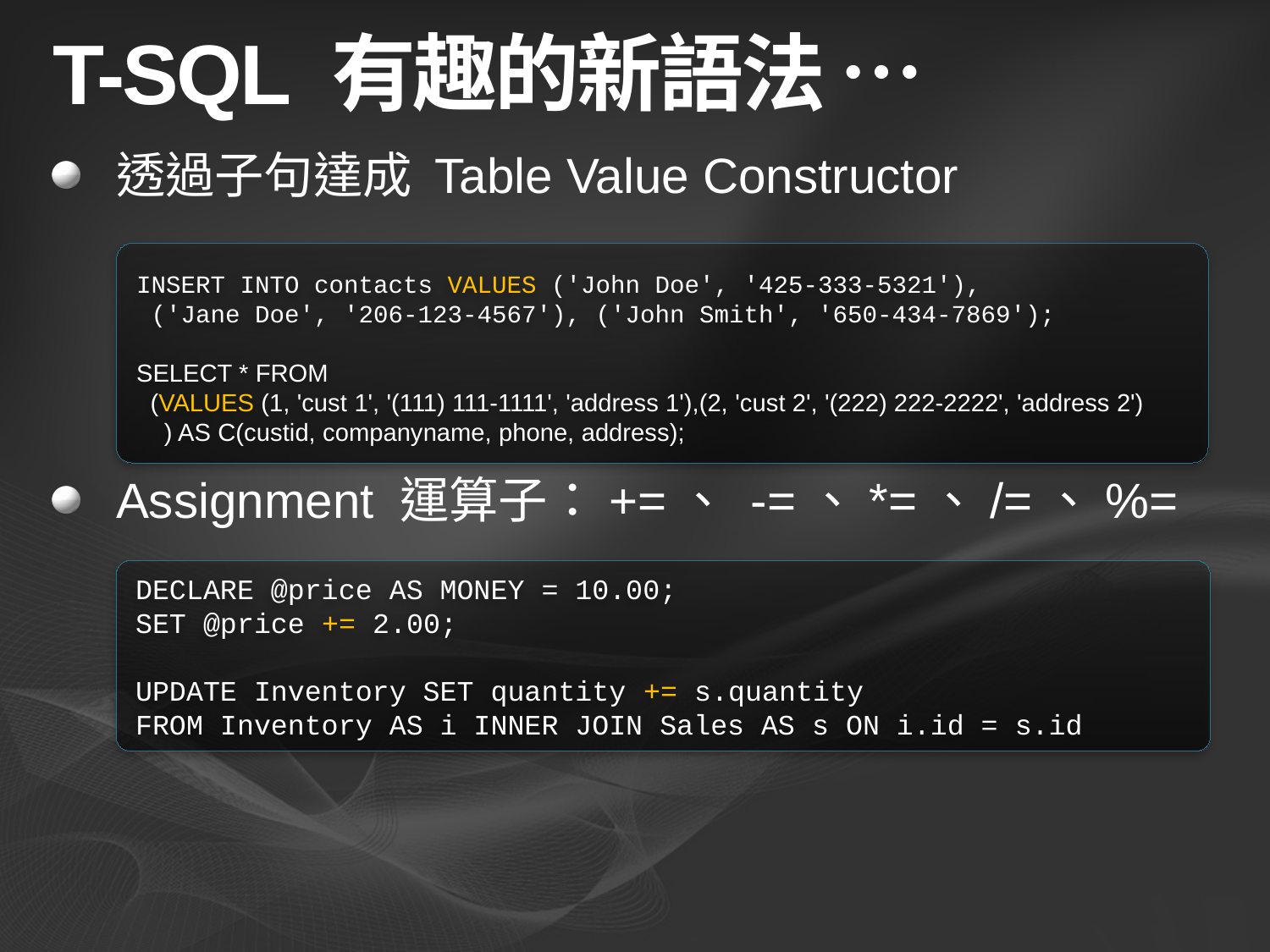

# T-SQL 有趣的新語法 …
透過子句達成 Table Value Constructor

Assignment 運算子：+=、 -=、*=、/=、%=

INSERT INTO contacts VALUES ('John Doe', '425-333-5321'),
 ('Jane Doe', '206-123-4567'), ('John Smith', '650-434-7869');

SELECT * FROM
  (VALUES (1, 'cust 1', '(111) 111-1111', 'address 1'),(2, 'cust 2', '(222) 222-2222', 'address 2')
    ) AS C(custid, companyname, phone, address);

DECLARE @price AS MONEY = 10.00;
SET @price += 2.00;

UPDATE Inventory SET quantity += s.quantity
FROM Inventory AS i INNER JOIN Sales AS s ON i.id = s.id